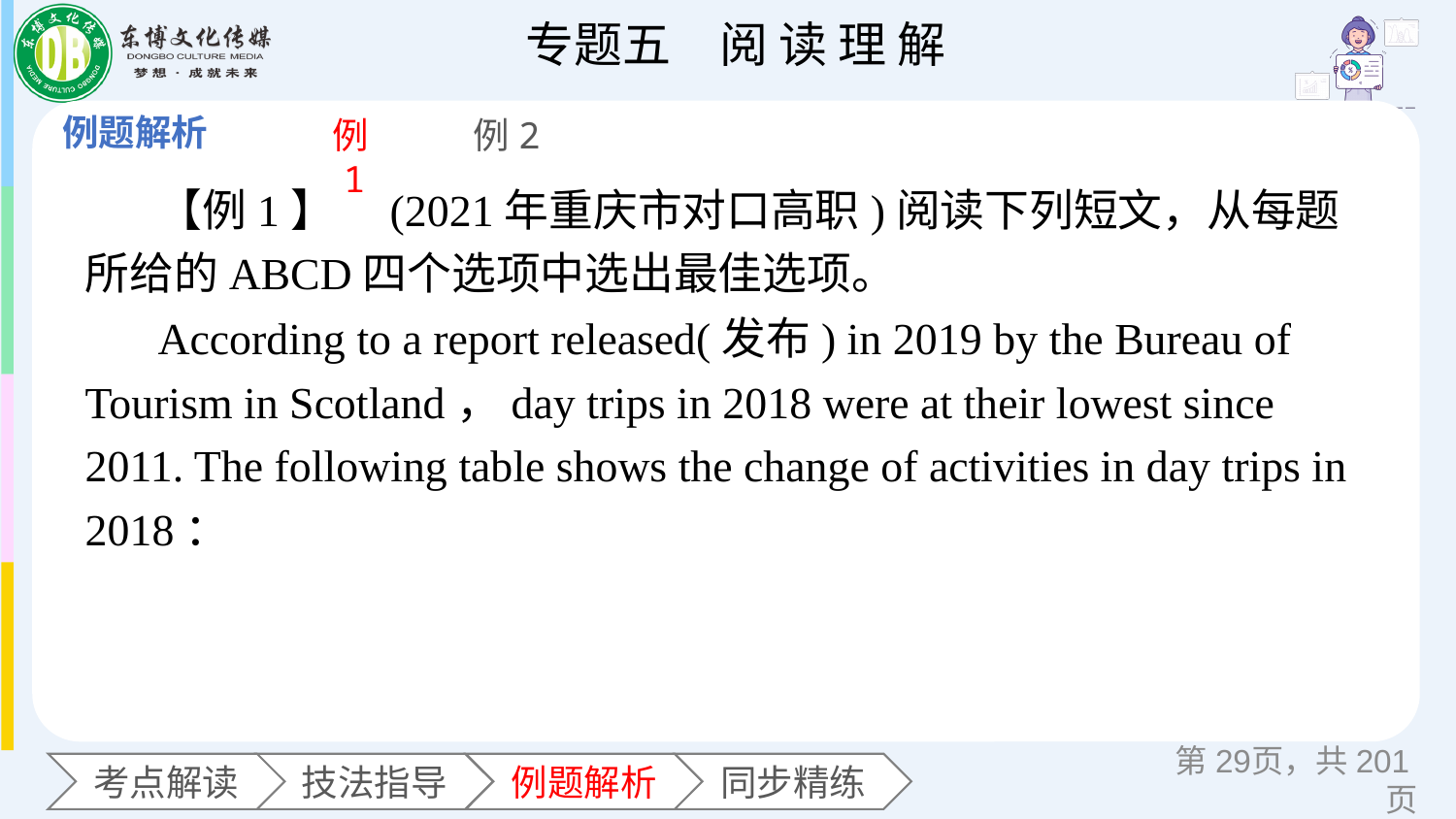

例1
例2
【例1】　(2021年重庆市对口高职)阅读下列短文，从每题所给的ABCD四个选项中选出最佳选项。
According to a report released(发布) in 2019 by the Bureau of Tourism in Scotland，day trips in 2018 were at their lowest since 2011. The following table shows the change of activities in day trips in 2018：
第29页，共201页